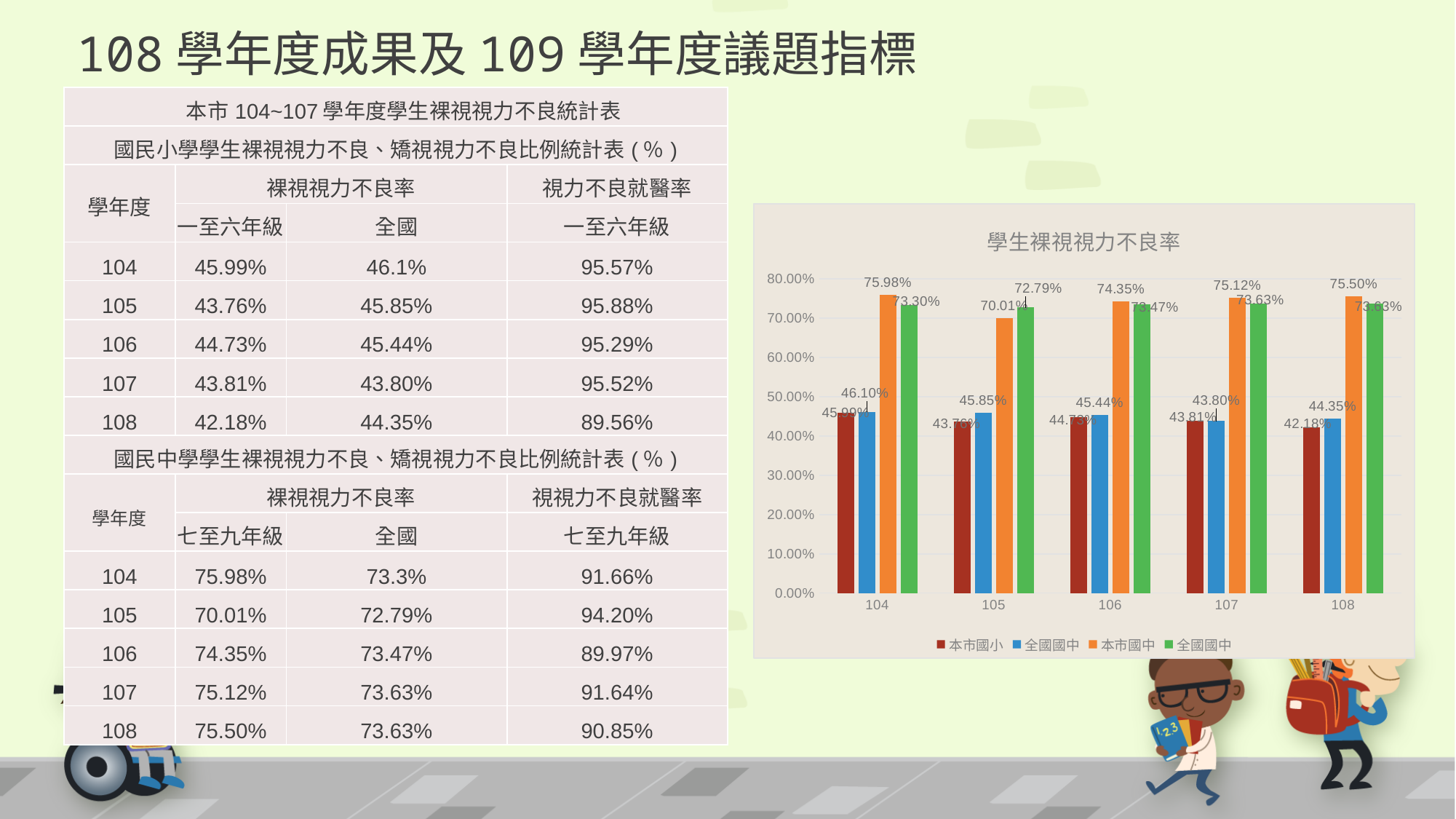

# 108學年度成果及109學年度議題指標
| 本市104~107學年度學生裸視視力不良統計表 |  |  |  |
| --- | --- | --- | --- |
| 國民小學學生裸視視力不良、矯視視力不良比例統計表(％) |  |  |  |
| 學年度 | 裸視視力不良率 |  | 視力不良就醫率 |
|  | 一至六年級 | 全國 | 一至六年級 |
| 104 | 45.99% | 46.1% | 95.57% |
| 105 | 43.76% | 45.85% | 95.88% |
| 106 | 44.73% | 45.44% | 95.29% |
| 107 | 43.81% | 43.80% | 95.52% |
| 108 | 42.18% | 44.35% | 89.56% |
| 國民中學學生裸視視力不良、矯視視力不良比例統計表(％) |  |  |  |
| 學年度 | 裸視視力不良率 |  | 視視力不良就醫率 |
|  | 七至九年級 | 全國 | 七至九年級 |
| 104 | 75.98% | 73.3% | 91.66% |
| 105 | 70.01% | 72.79% | 94.20% |
| 106 | 74.35% | 73.47% | 89.97% |
| 107 | 75.12% | 73.63% | 91.64% |
| 108 | 75.50% | 73.63% | 90.85% |

### Chart: 學生裸視視力不良率

| Category | 本市國小 | 全國國中 | 本市國中 | 全國國中 |
|---|---|---|---|---|
| 104 | 0.4599 | 0.461 | 0.7598 | 0.733 |
| 105 | 0.4376 | 0.4585 | 0.7001 | 0.7279 |
| 106 | 0.4473 | 0.4544 | 0.7435 | 0.7347 |
| 107 | 0.4381 | 0.438 | 0.7512 | 0.7363 |
| 108 | 0.4218 | 0.4435 | 0.755 | 0.7363 |